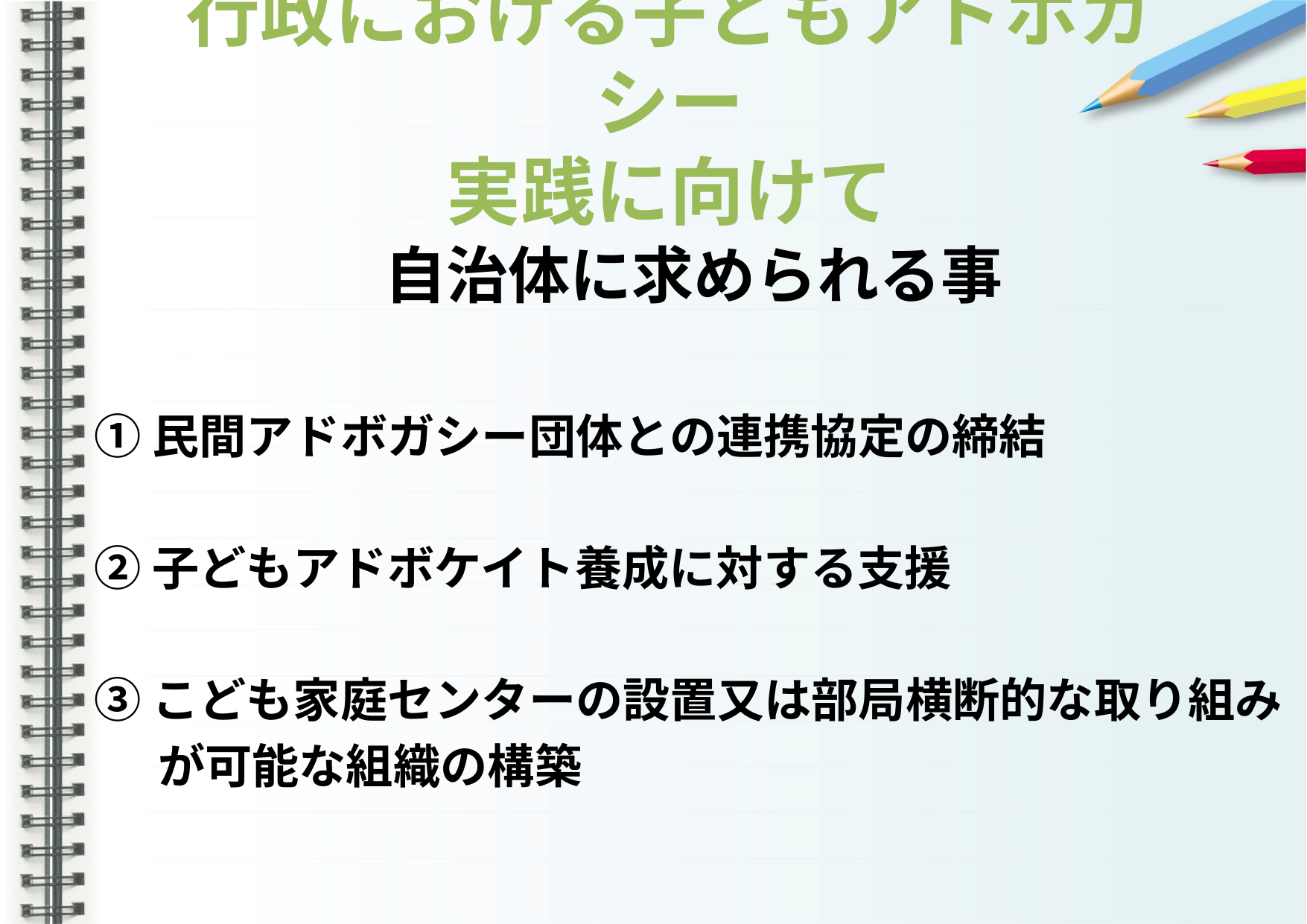

# 行政における子どもアドボガシー 実践に向けて

自治体に求められる事

①民間アドボガシー団体との連携協定の締結

②子どもアドボケイト養成に対する支援

③こども家庭センターの設置又は部局横断的な取り組み
     が可能な組織の構築